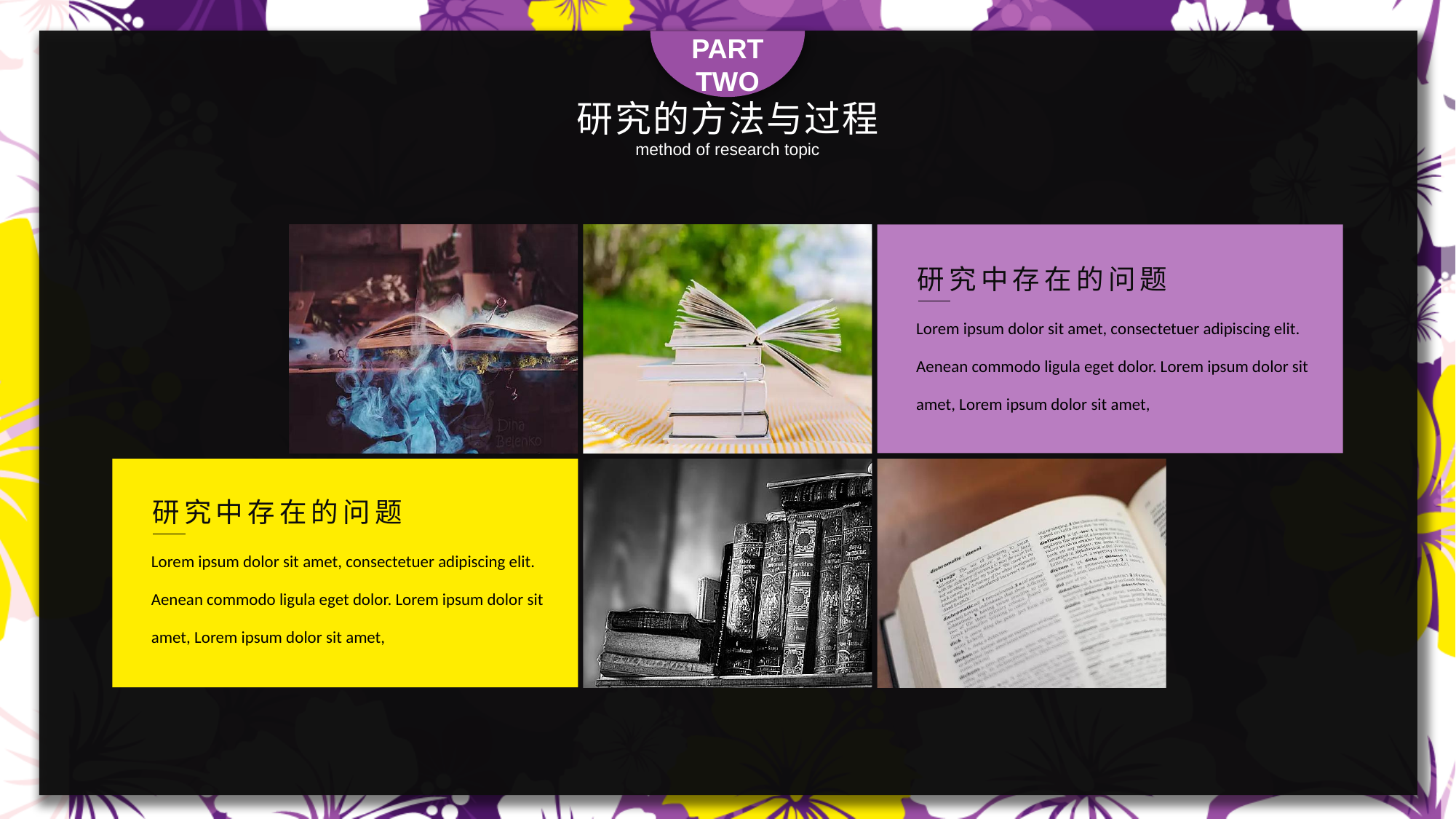

PART TWO
研究的方法与过程
method of research topic

研究中存在的问题
Lorem ipsum dolor sit amet, consectetuer adipiscing elit. Aenean commodo ligula eget dolor. Lorem ipsum dolor sit amet, Lorem ipsum dolor sit amet,

研究中存在的问题
Lorem ipsum dolor sit amet, consectetuer adipiscing elit. Aenean commodo ligula eget dolor. Lorem ipsum dolor sit amet, Lorem ipsum dolor sit amet,